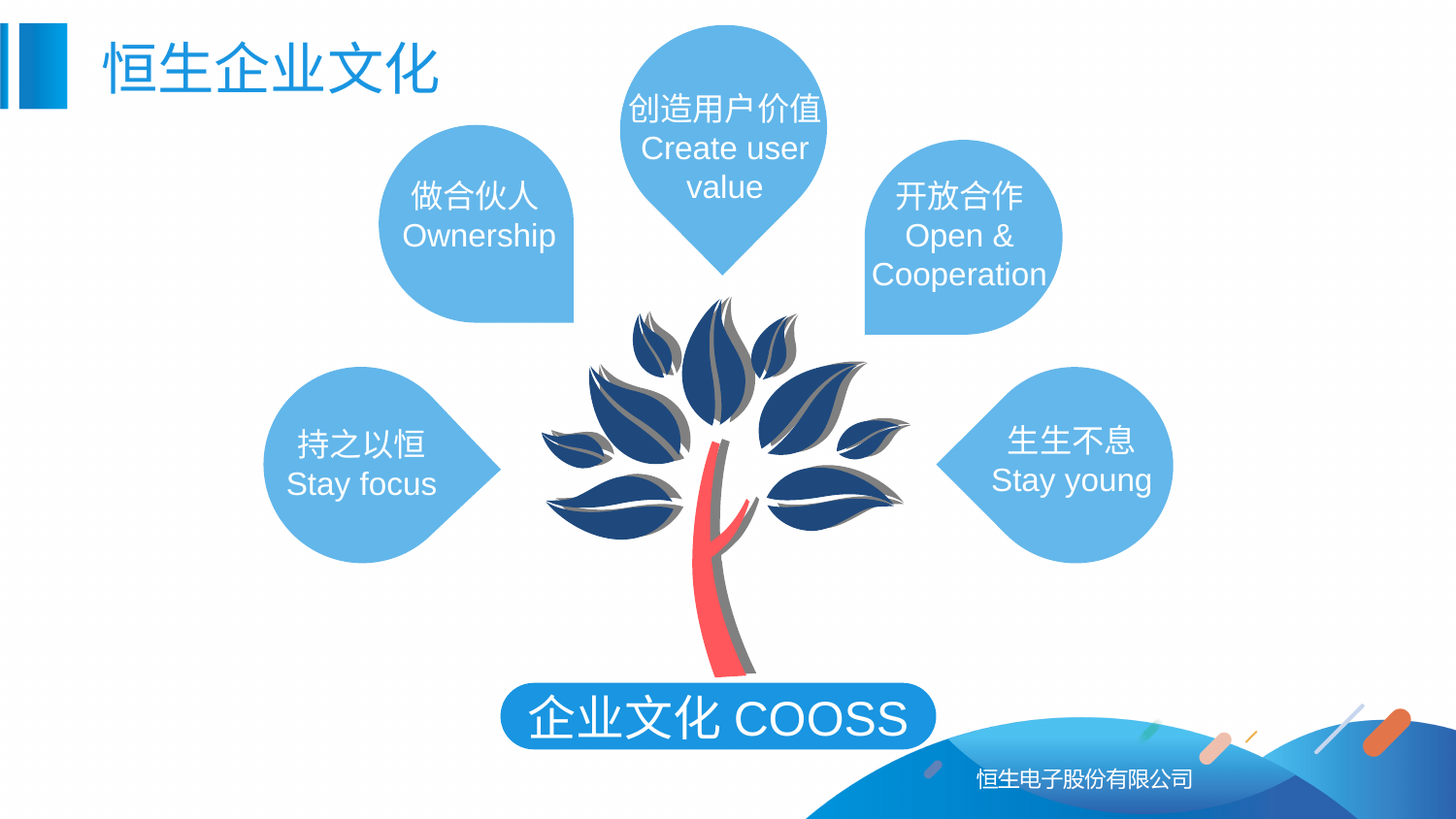

恒生企业文化
创造用户价值
Create user value

开放合作
Open & Cooperation

做合伙人Ownership

生生不息
Stay young

持之以恒
Stay focus

企业文化COOSS